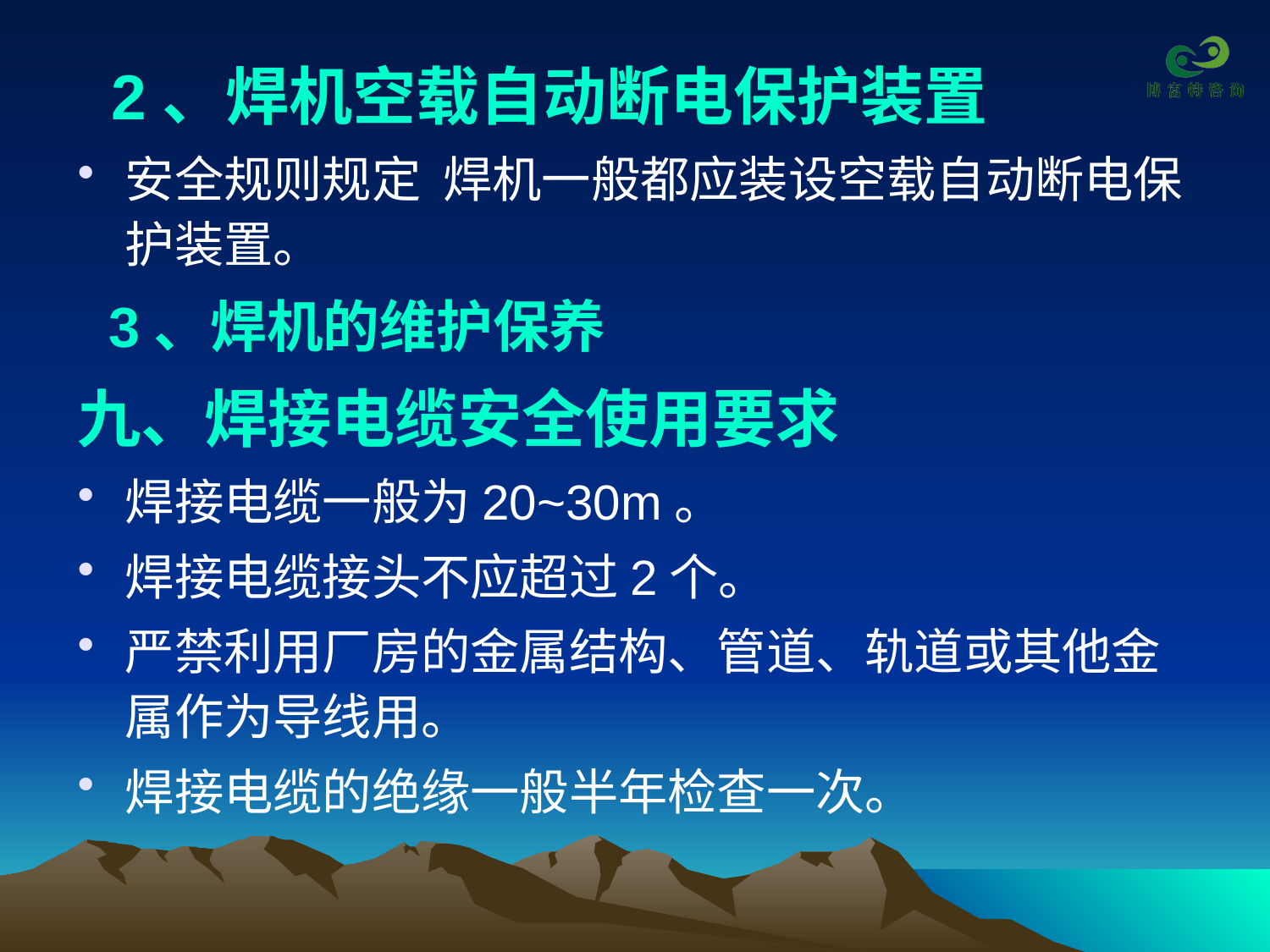

# 2、焊机空载自动断电保护装置
安全规则规定  焊机一般都应装设空载自动断电保护装置。
  3、焊机的维护保养
九、焊接电缆安全使用要求
焊接电缆一般为20~30m。
焊接电缆接头不应超过2个。
严禁利用厂房的金属结构、管道、轨道或其他金属作为导线用。
焊接电缆的绝缘一般半年检查一次。